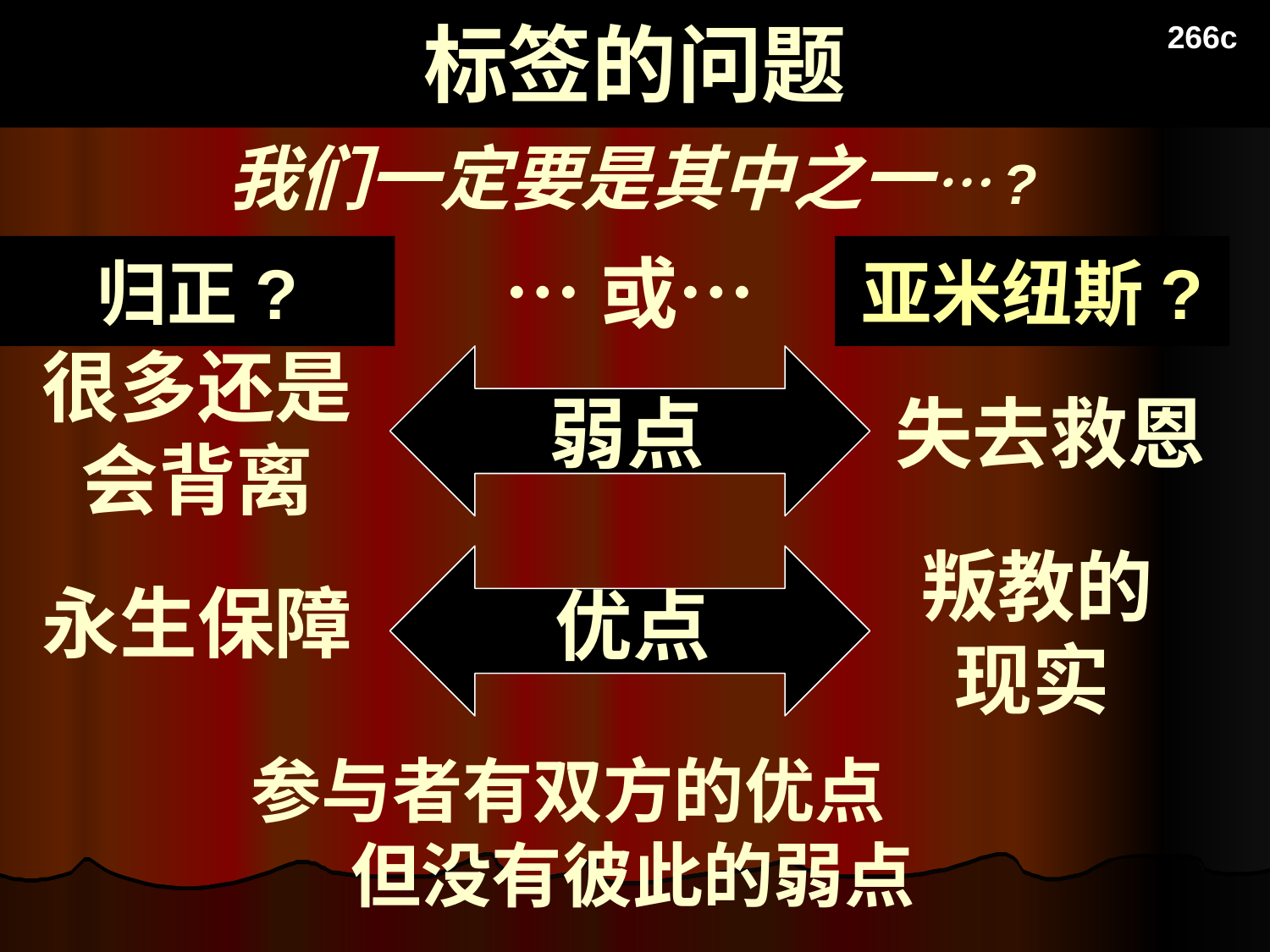

# 标签的问题
266c
我们一定要是其中之一…?
归正?
…或…
亚米纽斯?
 失去救恩
很多还是会背离

弱点
永生保障
  叛教的   现实

优点
参与者有双方的优点         但没有彼此的弱点